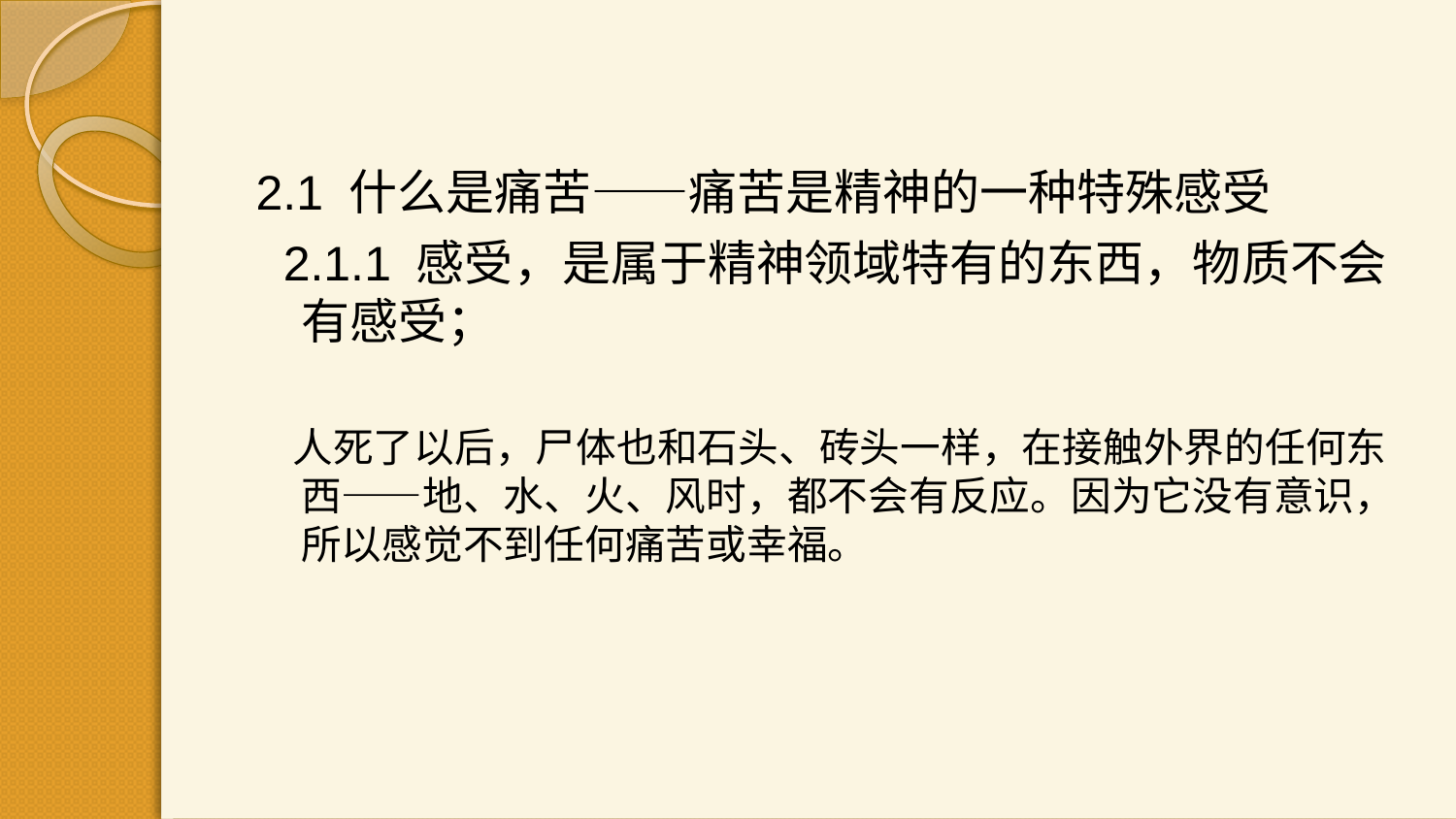

#
2.1 什么是痛苦——痛苦是精神的一种特殊感受
  2.1.1 感受，是属于精神领域特有的东西，物质不会有感受；

   人死了以后，尸体也和石头、砖头一样，在接触外界的任何东西——地、水、火、风时，都不会有反应。因为它没有意识，所以感觉不到任何痛苦或幸福。